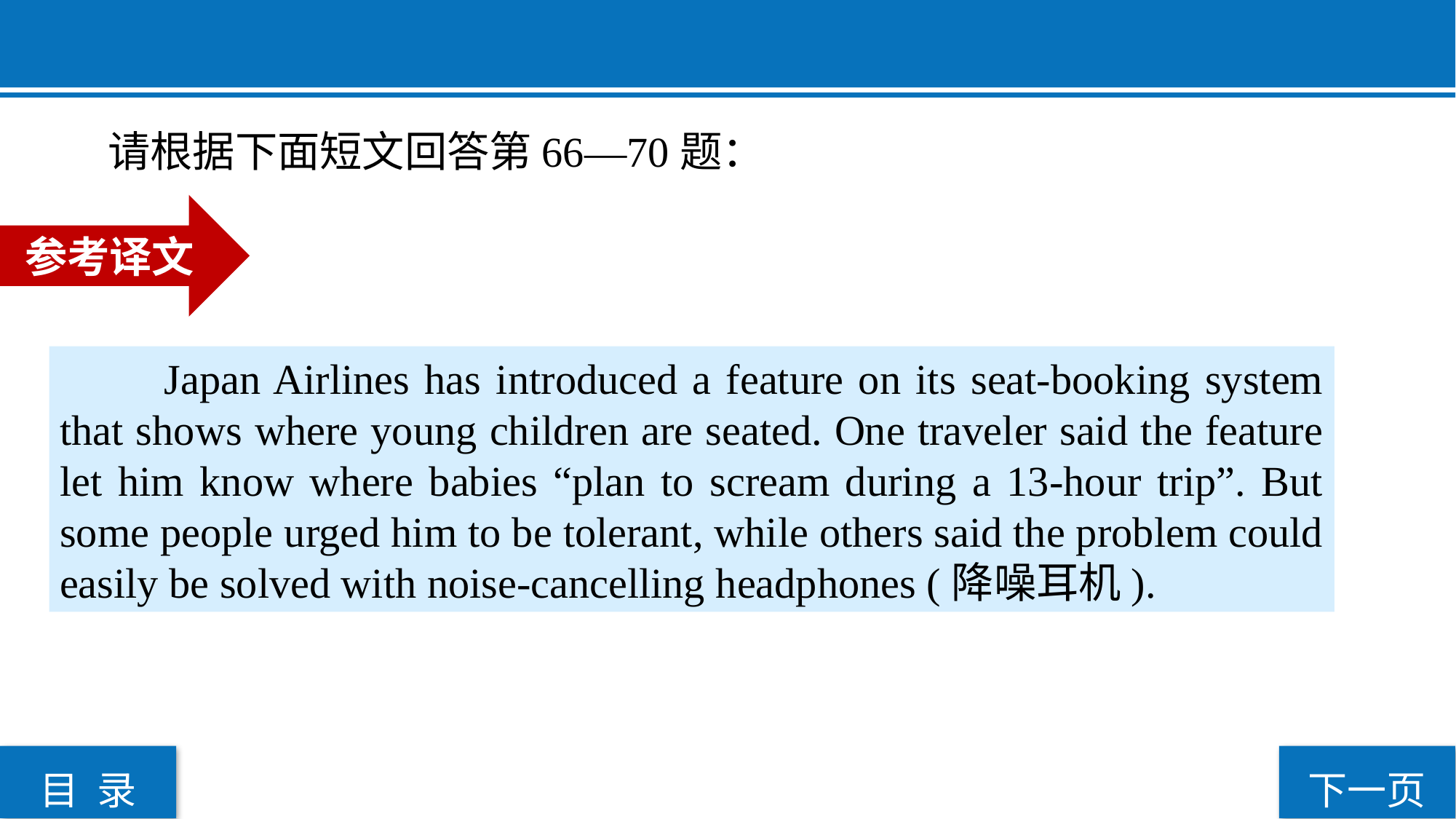

请根据下面短文回答第66—70题：
参考译文
       Japan Airlines has introduced a feature on its seat-booking system that shows where young children are seated. One traveler said the feature let him know where babies “plan to scream during a 13-hour trip”. But some people urged him to be tolerant, while others said the problem could easily be solved with noise-cancelling headphones (降噪耳机).